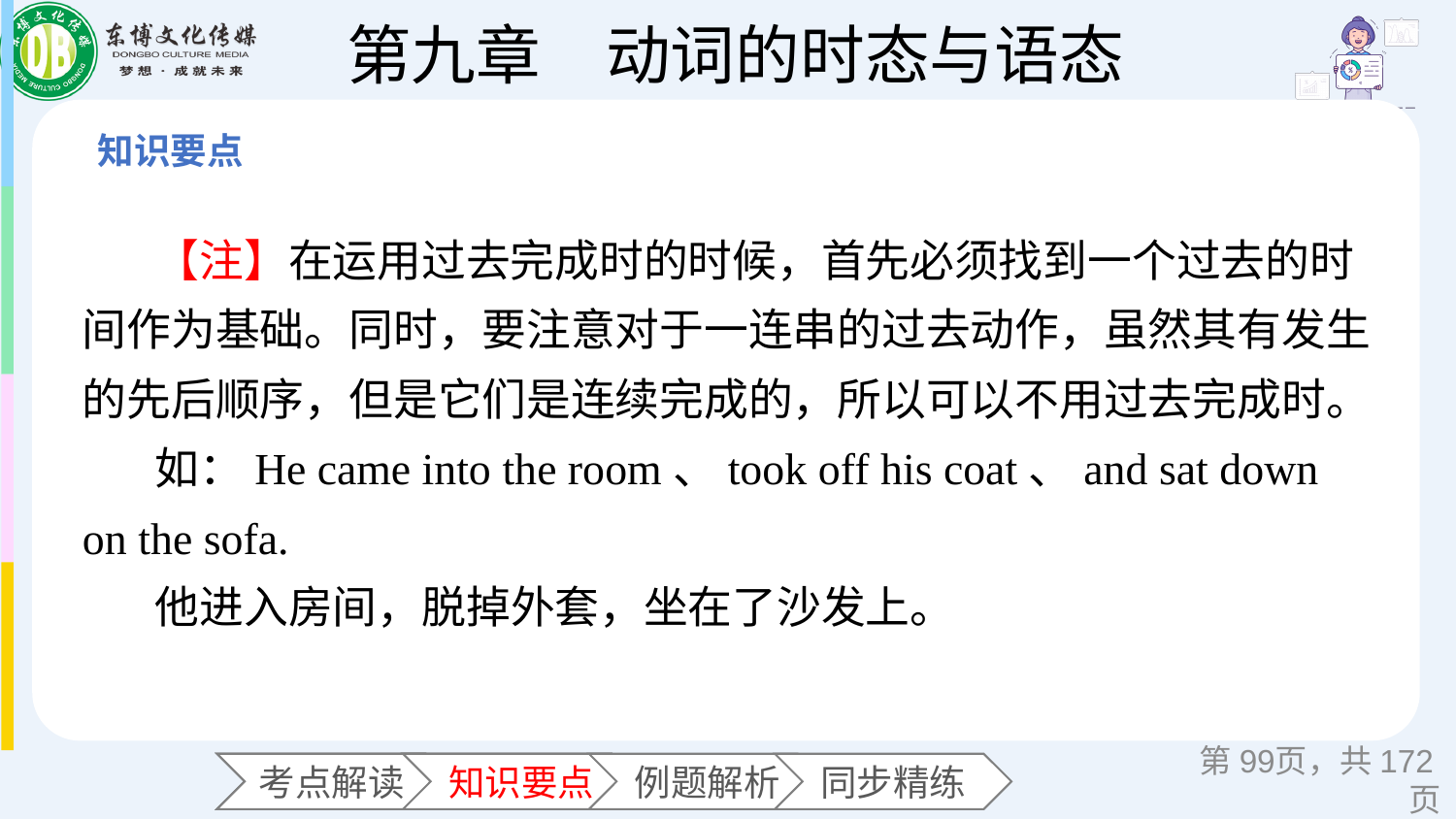

【注】在运用过去完成时的时候，首先必须找到一个过去的时间作为基础。同时，要注意对于一连串的过去动作，虽然其有发生的先后顺序，但是它们是连续完成的，所以可以不用过去完成时。
如：He came into the room、took off his coat、and sat down on the sofa.
他进入房间，脱掉外套，坐在了沙发上。
第99页，共172页